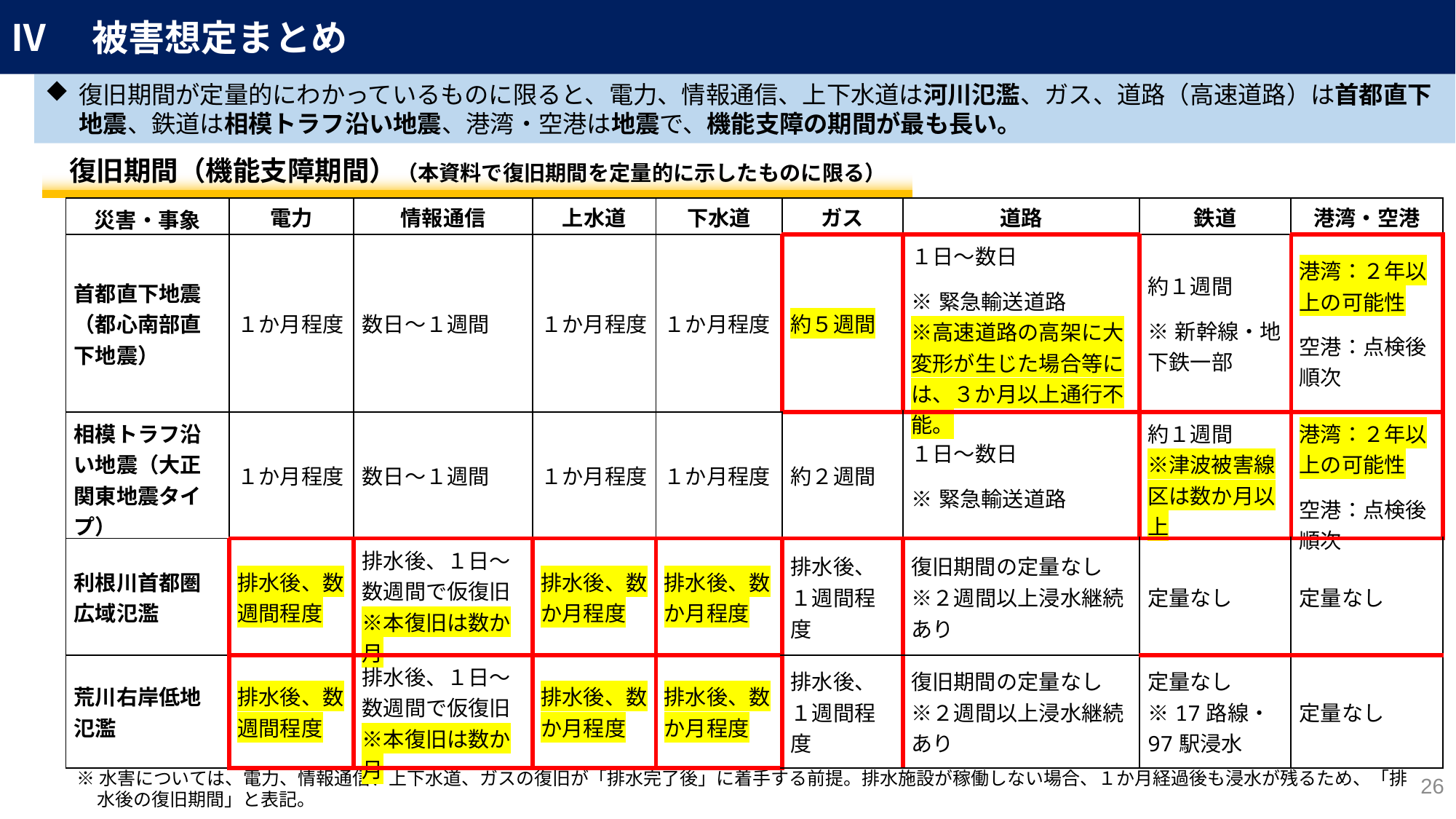

Ⅳ　被害想定まとめ
復旧期間が定量的にわかっているものに限ると、電力、情報通信、上下水道は河川氾濫、ガス、道路（高速道路）は首都直下地震、鉄道は相模トラフ沿い地震、港湾・空港は地震で、機能支障の期間が最も長い。
| 復旧期間（機能支障期間）（本資料で復旧期間を定量的に示したものに限る） |
| --- |
| 災害・事象 | 電力 | 情報通信 | 上水道 | 下水道 | ガス | 道路 | 鉄道 | 港湾・空港 |
| --- | --- | --- | --- | --- | --- | --- | --- | --- |
| 首都直下地震（都心南部直下地震） | １か月程度 | 数日〜１週間 | １か月程度 | １か月程度 | 約５週間 | １日〜数日 ※緊急輸送道路 ※高速道路の高架に大変形が生じた場合等には、３か月以上通行不能。 | 約１週間 ※新幹線・地下鉄一部 | 港湾：２年以上の可能性 空港：点検後順次 |
| 相模トラフ沿い地震（大正関東地震タイプ） | １か月程度 | 数日〜１週間 | １か月程度 | １か月程度 | 約２週間 | １日〜数日 ※緊急輸送道路 | 約１週間 ※津波被害線区は数か月以上 | 港湾：２年以上の可能性 空港：点検後順次 |
| 利根川首都圏広域氾濫 | 排水後、数週間程度 | 排水後、１日〜数週間で仮復旧 ※本復旧は数か月 | 排水後、数か月程度 | 排水後、数か月程度 | 排水後、１週間程度 | 復旧期間の定量なし ※２週間以上浸水継続あり | 定量なし | 定量なし |
| 荒川右岸低地氾濫 | 排水後、数週間程度 | 排水後、１日〜数週間で仮復旧 ※本復旧は数か月 | 排水後、数か月程度 | 排水後、数か月程度 | 排水後、１週間程度 | 復旧期間の定量なし ※２週間以上浸水継続あり | 定量なし ※17路線・97駅浸水 | 定量なし |
※水害については、電力、情報通信、上下水道、ガスの復旧が「排水完了後」に着手する前提。排水施設が稼働しない場合、１か月経過後も浸水が残るため、「排水後の復旧期間」と表記。
26